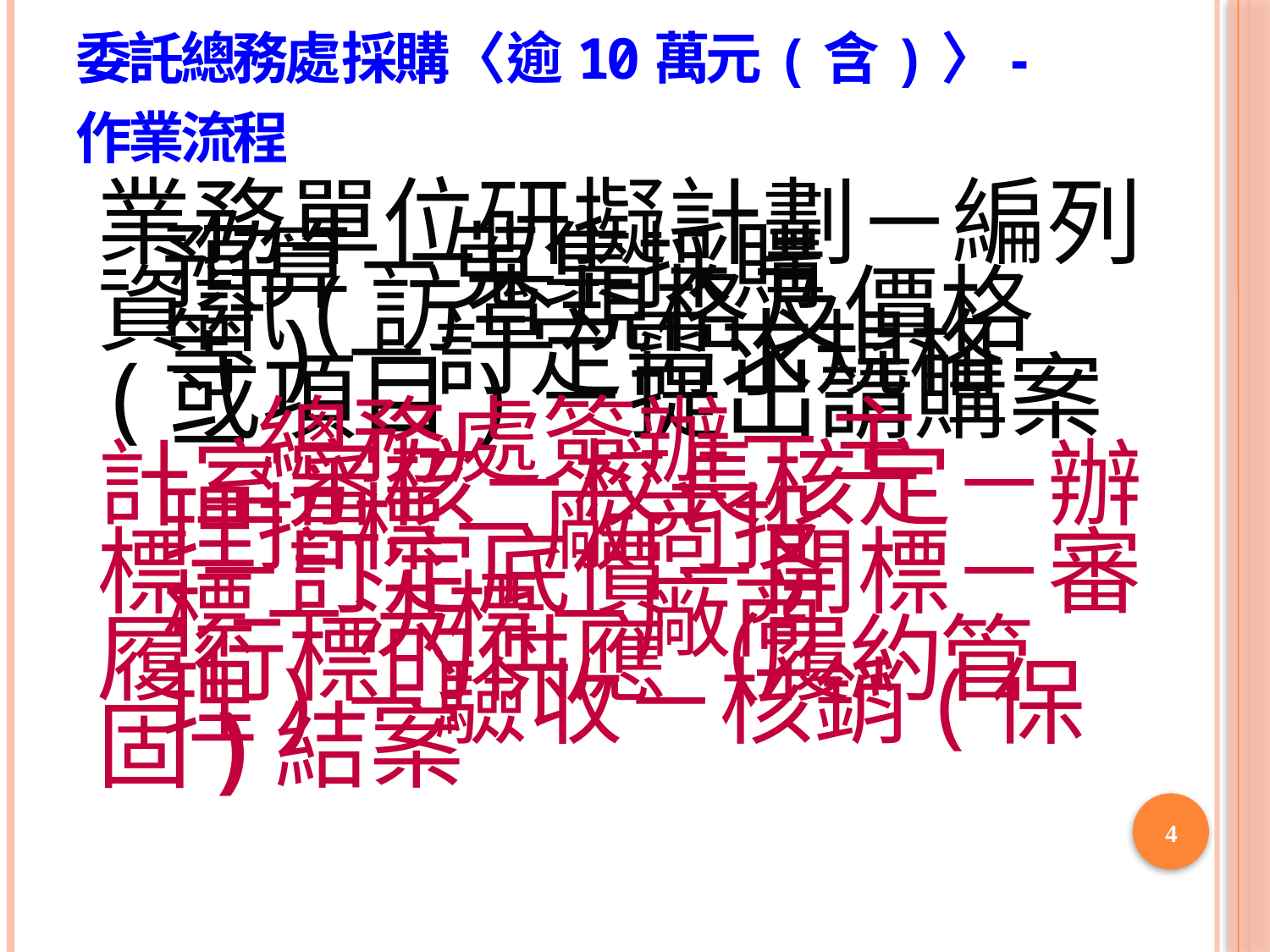

# 委託總務處採購〈逾10萬元(含)〉-作業流程
業務單位研擬計劃－編列預算－蒐集採購
資訊(訪查規格及價格等)－訂定需求規格
(或項目)－提出請購案－總務處簽辦－主
計室審核－校長核定－辦理招標－廠商投
標－訂定底價－開標－審標－決標－廠商
履行標的供應（履約管理)－驗收－核銷(保
固)結案

4